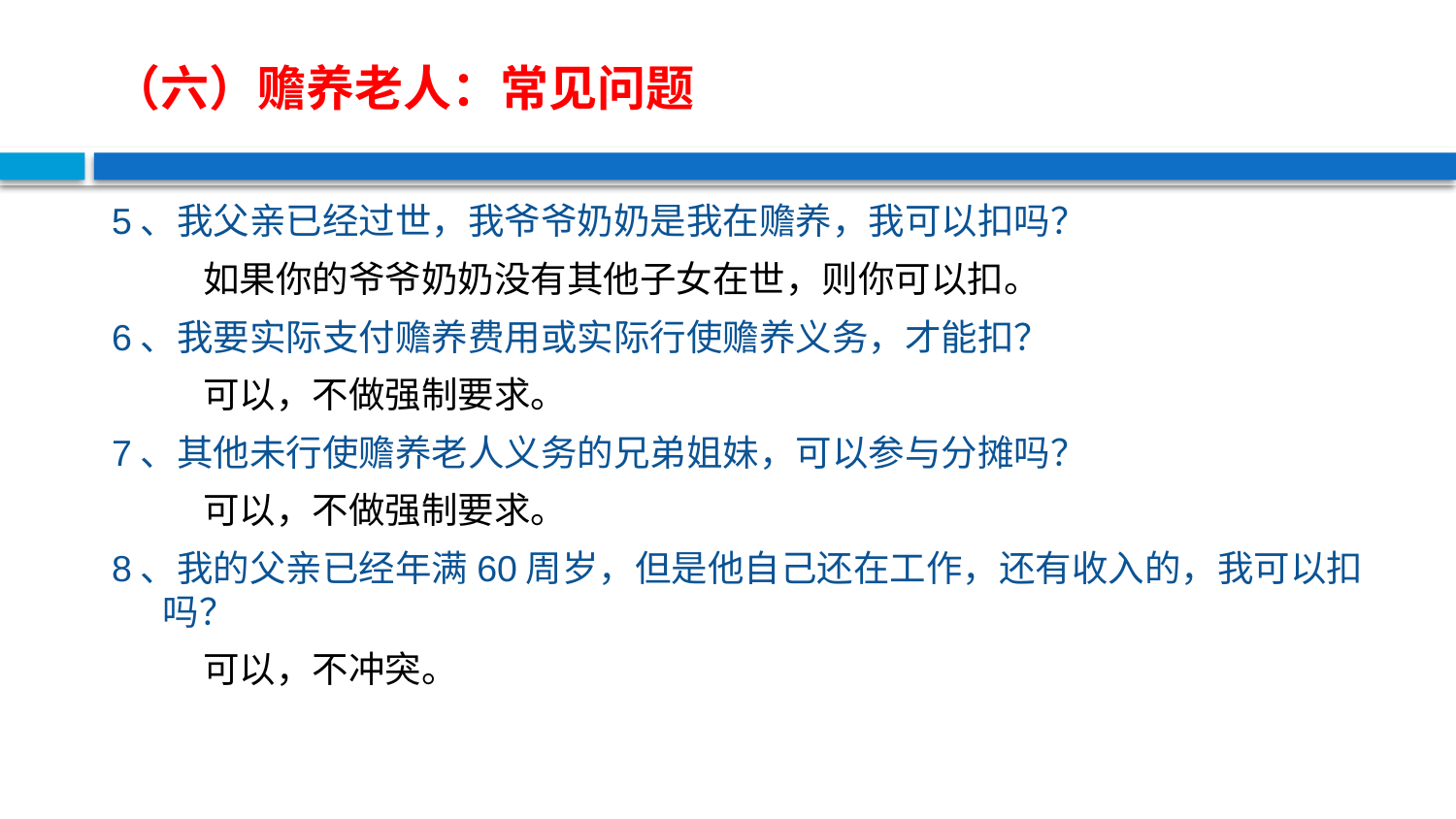

# （六）赡养老人：常见问题
5、我父亲已经过世，我爷爷奶奶是我在赡养，我可以扣吗？
          如果你的爷爷奶奶没有其他子女在世，则你可以扣。
6、我要实际支付赡养费用或实际行使赡养义务，才能扣？
          可以，不做强制要求。
7、其他未行使赡养老人义务的兄弟姐妹，可以参与分摊吗？
          可以，不做强制要求。
8、我的父亲已经年满60周岁，但是他自己还在工作，还有收入的，我可以扣吗？
          可以，不冲突。